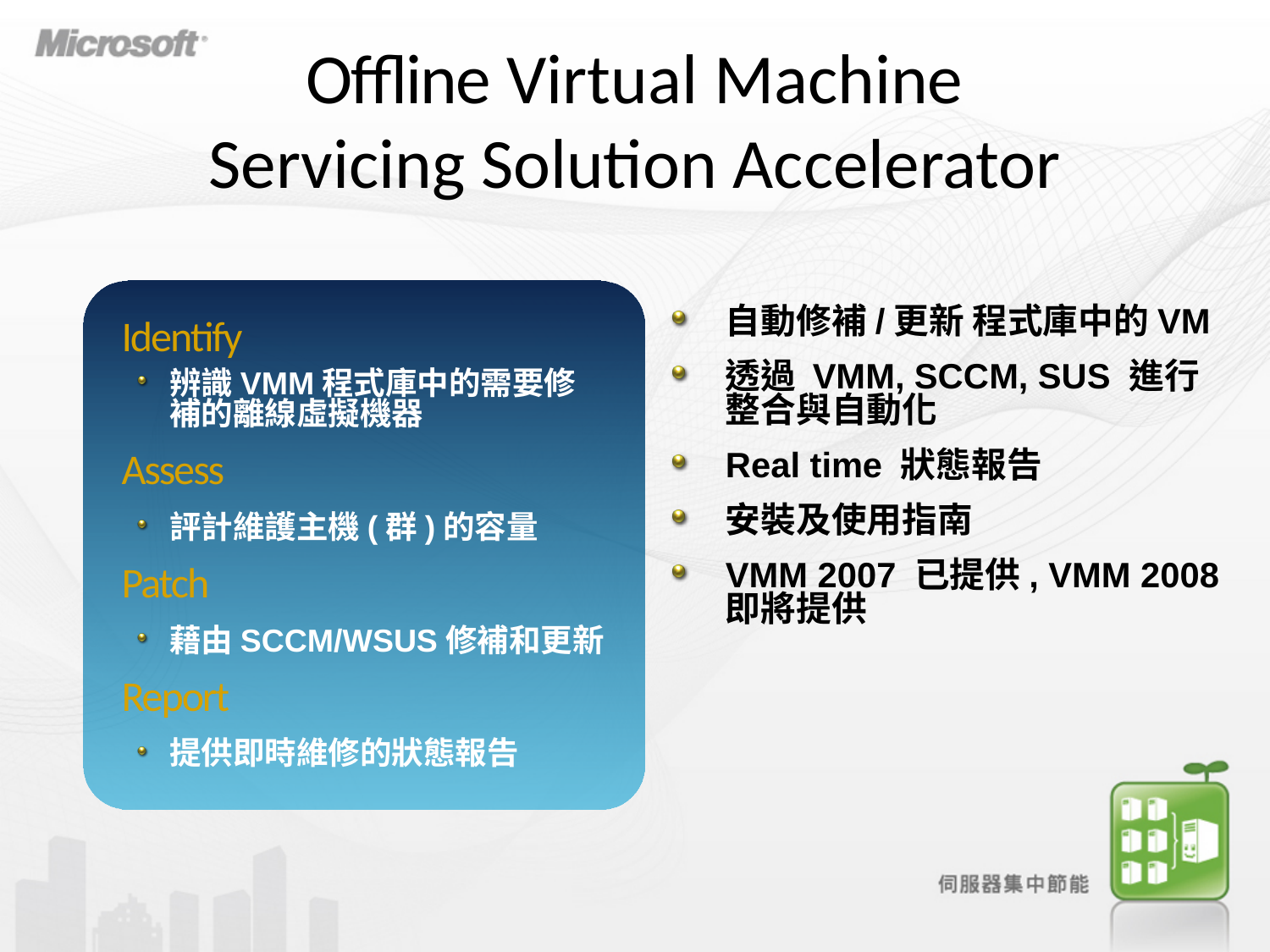

# Offline Virtual Machine Servicing Solution Accelerator
自動修補/更新 程式庫中的VM
透過 VMM, SCCM, SUS 進行整合與自動化
Real time 狀態報告
安裝及使用指南
VMM 2007 已提供, VMM 2008 即將提供
Identify
辨識VMM程式庫中的需要修補的離線虛擬機器
Assess
評計維護主機(群)的容量
Patch
藉由SCCM/WSUS修補和更新
Report
提供即時維修的狀態報告